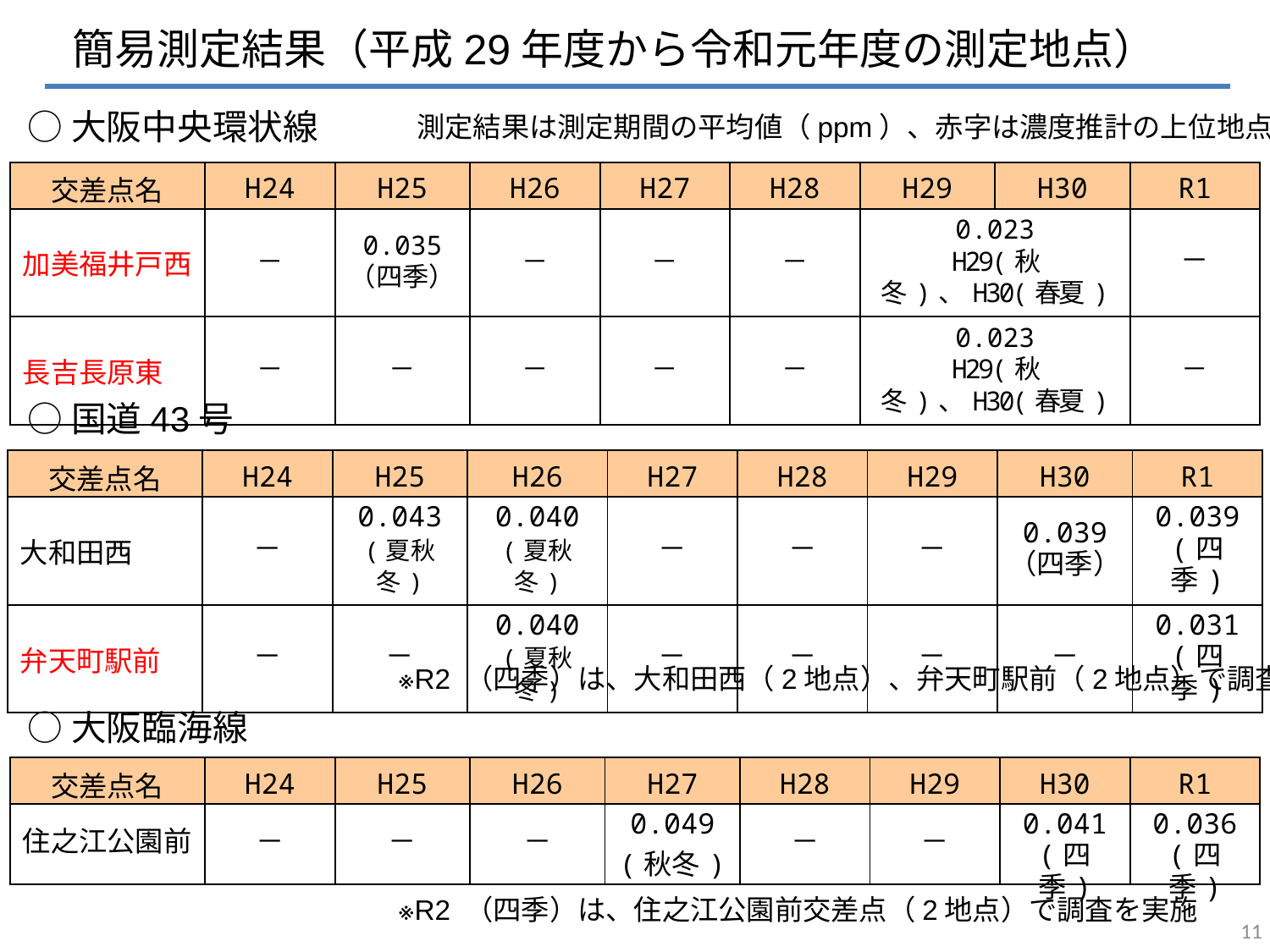

簡易測定結果（平成29年度から令和元年度の測定地点）
○大阪中央環状線
測定結果は測定期間の平均値（ppm）、赤字は濃度推計の上位地点
| 交差点名 | H24 | H25 | H26 | H27 | H28 | H29 | H30 | R1 |
| --- | --- | --- | --- | --- | --- | --- | --- | --- |
| 加美福井戸西 | － | 0.035 （四季） | － | － | － | 0.023 H29(秋冬)、H30(春夏) |  | － |
| 長吉長原東 | － | － | － | － | － | 0.023 H29(秋冬)、H30(春夏) |  | － |
○国道43号
| 交差点名 | H24 | H25 | H26 | H27 | H28 | H29 | H30 | R1 |
| --- | --- | --- | --- | --- | --- | --- | --- | --- |
| 大和田西 | － | 0.043 (夏秋冬) | 0.040 (夏秋冬) | － | － | － | 0.039 （四季） | 0.039 (四季) |
| 弁天町駅前 | － | － | 0.040 (夏秋冬) | － | － | － | － | 0.031 (四季) |
※R2 （四季）は、大和田西（2地点）、弁天町駅前（2地点）で調査を実施
○大阪臨海線
| 交差点名 | H24 | H25 | H26 | H27 | H28 | H29 | H30 | R1 |
| --- | --- | --- | --- | --- | --- | --- | --- | --- |
| 住之江公園前 | － | － | － | 0.049 (秋冬) | － | － | 0.041 (四季) | 0.036 (四季) |
※R2 （四季）は、住之江公園前交差点（2地点）で調査を実施
11